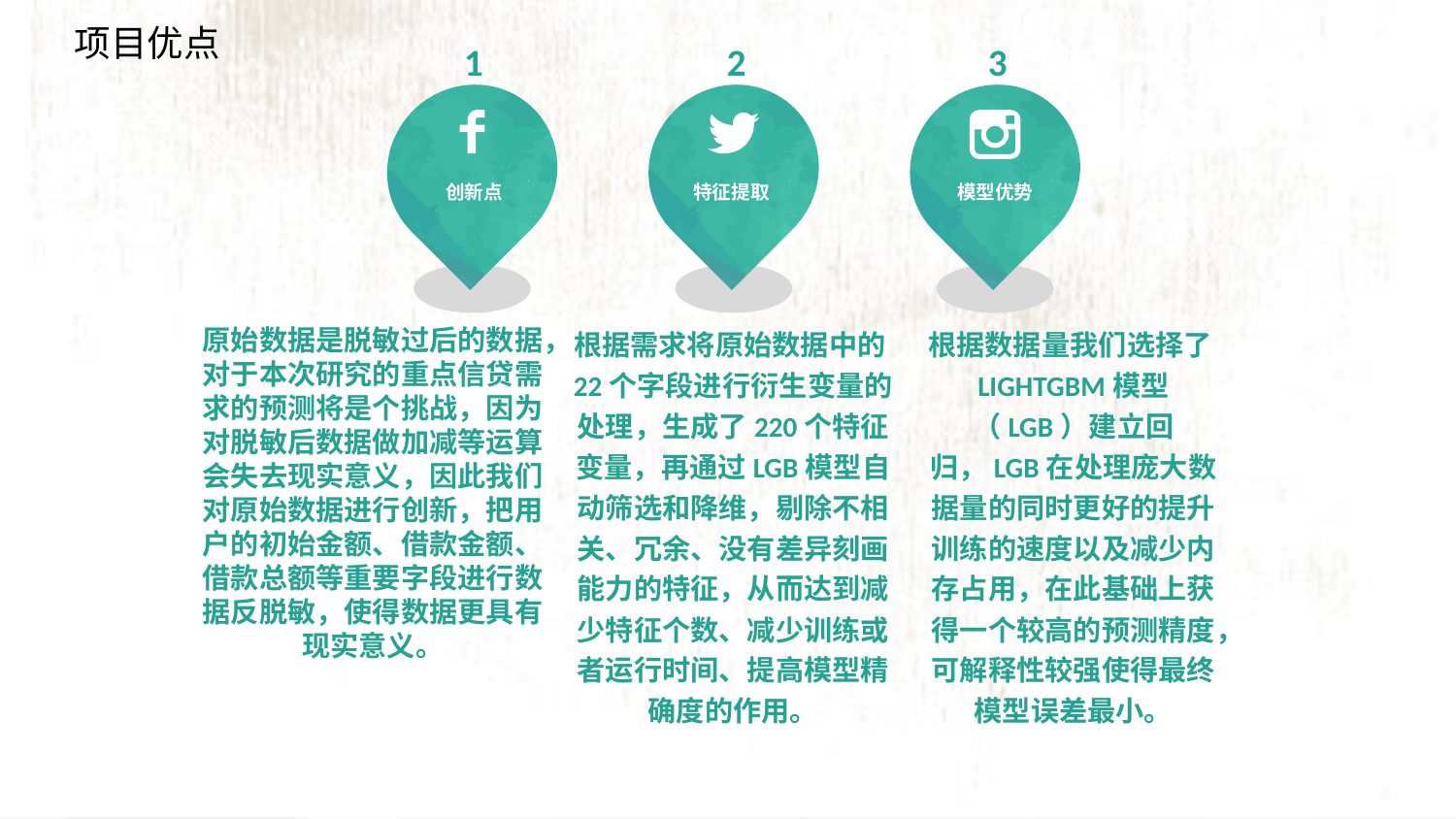

项目优点
1
2
3

创新点
特征提取
模型优势

根据需求将原始数据中的22个字段进行衍生变量的处理，生成了220个特征变量，再通过LGB模型自动筛选和降维，剔除不相关、冗余、没有差异刻画能力的特征，从而达到减少特征个数、减少训练或者运行时间、提高模型精确度的作用。
原始数据是脱敏过后的数据，对于本次研究的重点信贷需求的预测将是个挑战，因为对脱敏后数据做加减等运算会失去现实意义，因此我们对原始数据进行创新，把用户的初始金额、借款金额、借款总额等重要字段进行数据反脱敏，使得数据更具有现实意义。
根据数据量我们选择了LIGHTGBM模型（LGB）建立回归，LGB在处理庞大数据量的同时更好的提升训练的速度以及减少内存占用，在此基础上获得一个较高的预测精度，可解释性较强使得最终模型误差最小。